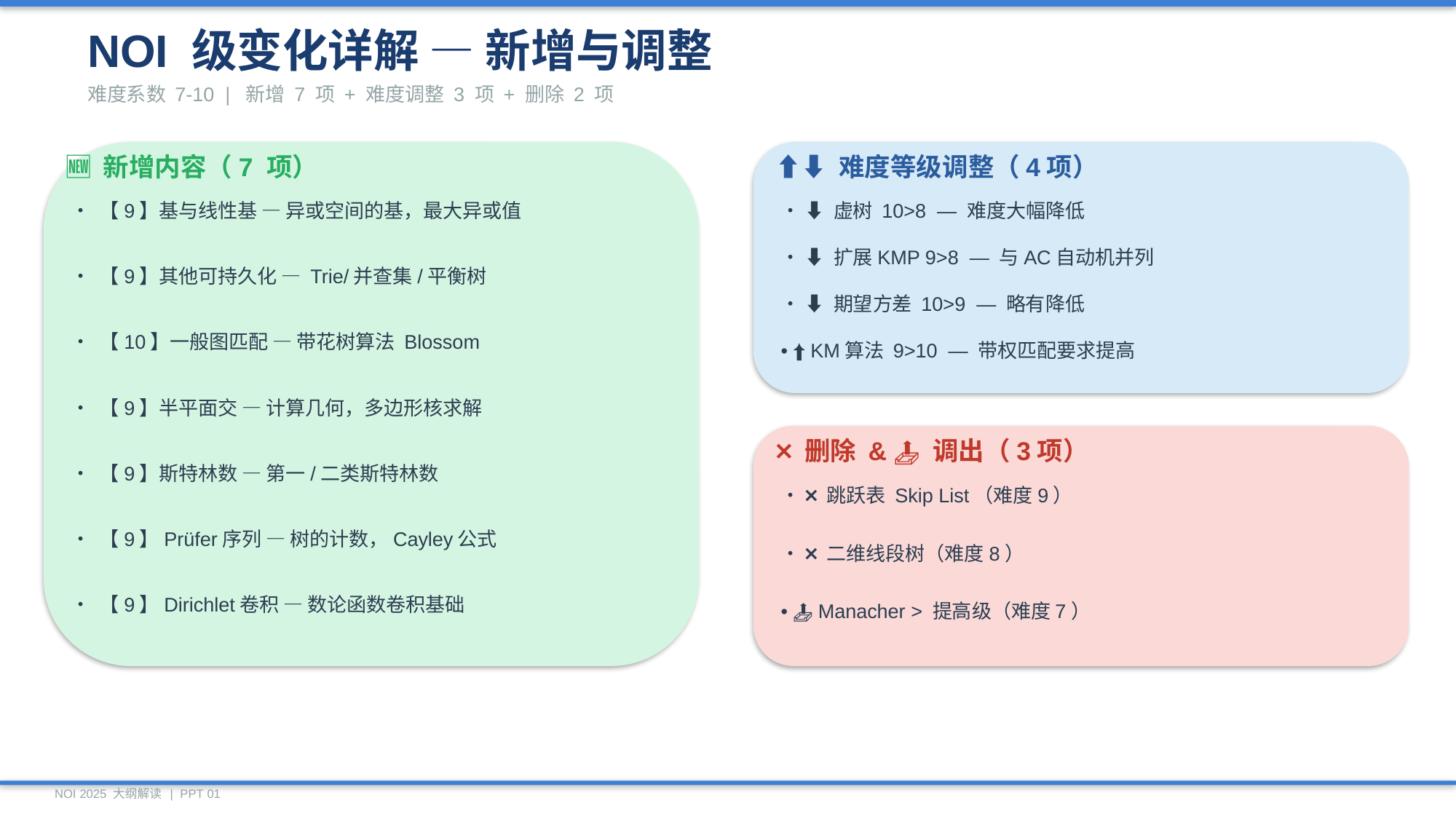

NOI 级变化详解 — 新增与调整
难度系数 7-10  |  新增 7 项 + 难度调整 3 项 + 删除 2 项

🆕 新增内容（7 项）
⬆⬇ 难度等级调整（4项）
• 【9】基与线性基 — 异或空间的基，最大异或值
• ⬇ 虚树 10>8  — 难度大幅降低
• ⬇ 扩展KMP 9>8  — 与AC自动机并列
• 【9】其他可持久化 — Trie/并查集/平衡树
• ⬇ 期望方差 10>9  — 略有降低
• 【10】一般图匹配 — 带花树算法 Blossom
• ⬆ KM算法 9>10  — 带权匹配要求提高
• 【9】半平面交 — 计算几何，多边形核求解

❌ 删除 & 📤 调出（3项）
• 【9】斯特林数 — 第一/二类斯特林数
• ❌ 跳跃表 Skip List（难度9）
• 【9】Prüfer序列 — 树的计数，Cayley公式
• ❌ 二维线段树（难度8）
• 【9】Dirichlet卷积 — 数论函数卷积基础
• 📤 Manacher > 提高级（难度7）

NOI 2025 大纲解读  |  PPT 01